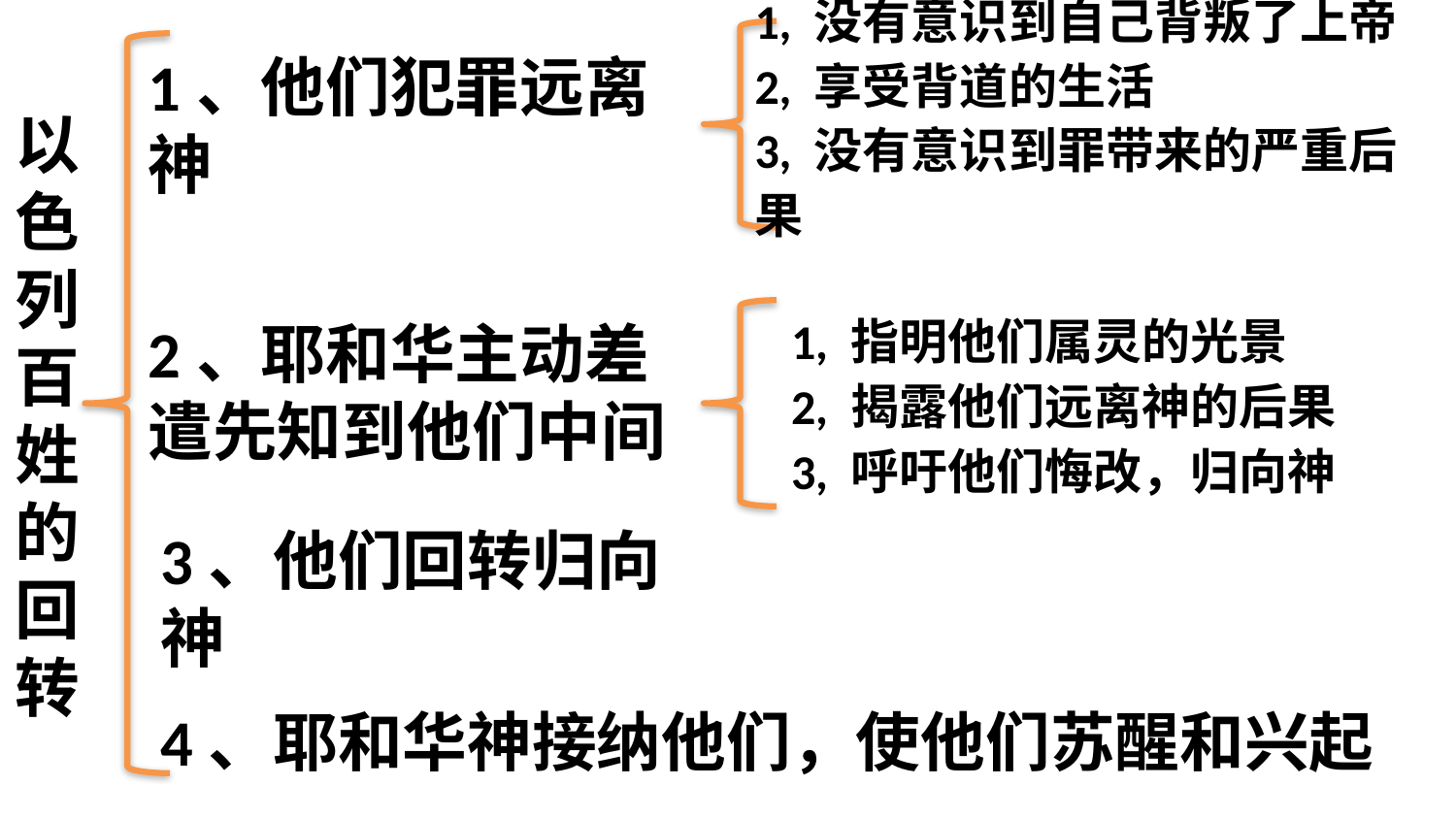

1, 没有意识到自己背叛了上帝
2, 享受背道的生活
3, 没有意识到罪带来的严重后果
# 以色列百姓的回转

1、他们犯罪远离神
1, 指明他们属灵的光景
2, 揭露他们远离神的后果
3, 呼吁他们悔改，归向神

2、耶和华主动差遣先知到他们中间
3、他们回转归向神
4、耶和华神接纳他们，使他们苏醒和兴起